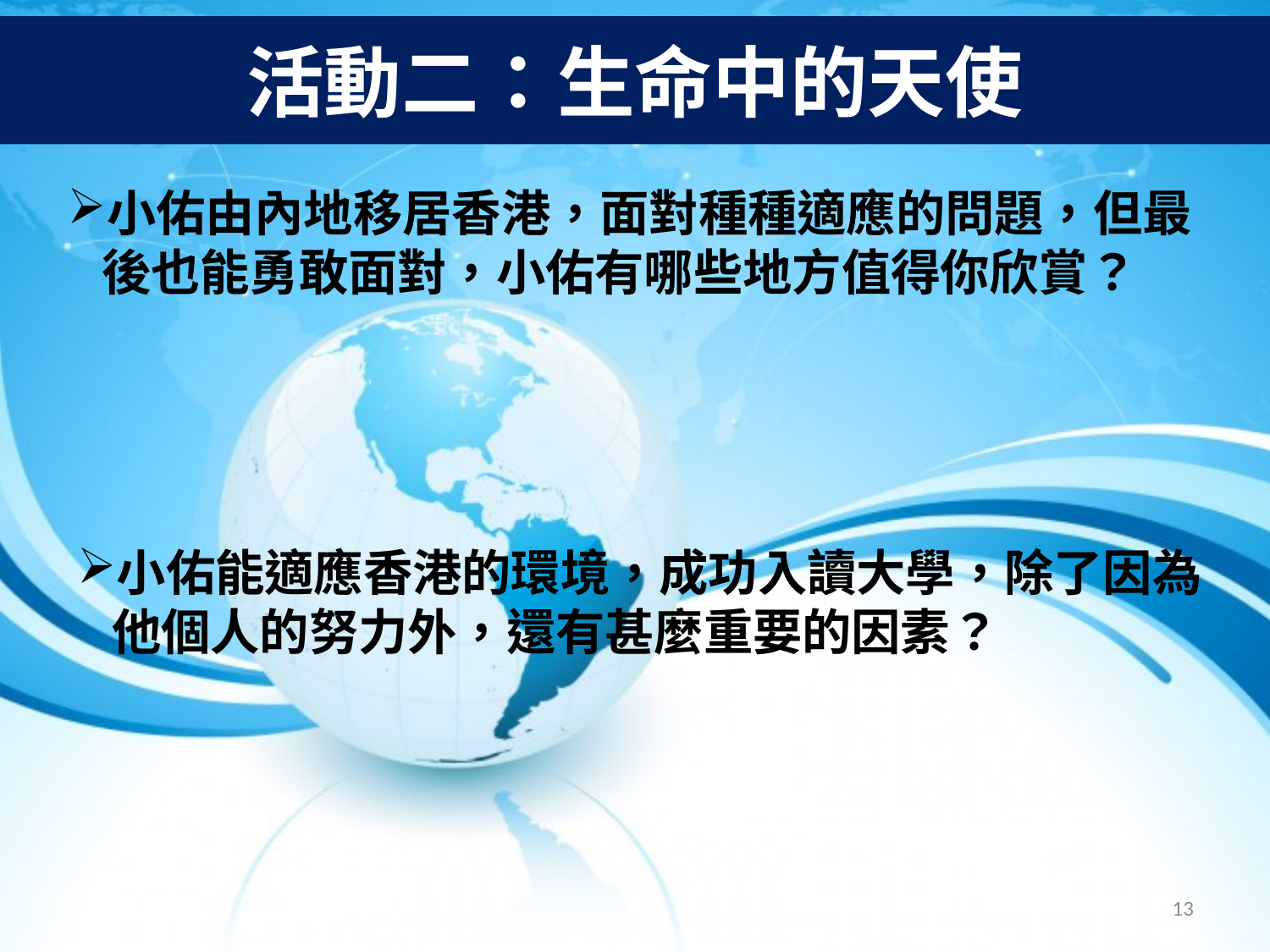

# 活動二：生命中的天使
小佑由內地移居香港，面對種種適應的問題，但最
  後也能勇敢面對，小佑有哪些地方值得你欣賞？
小佑能適應香港的環境，成功入讀大學，除了因為
  他個人的努力外，還有甚麼重要的因素？
13